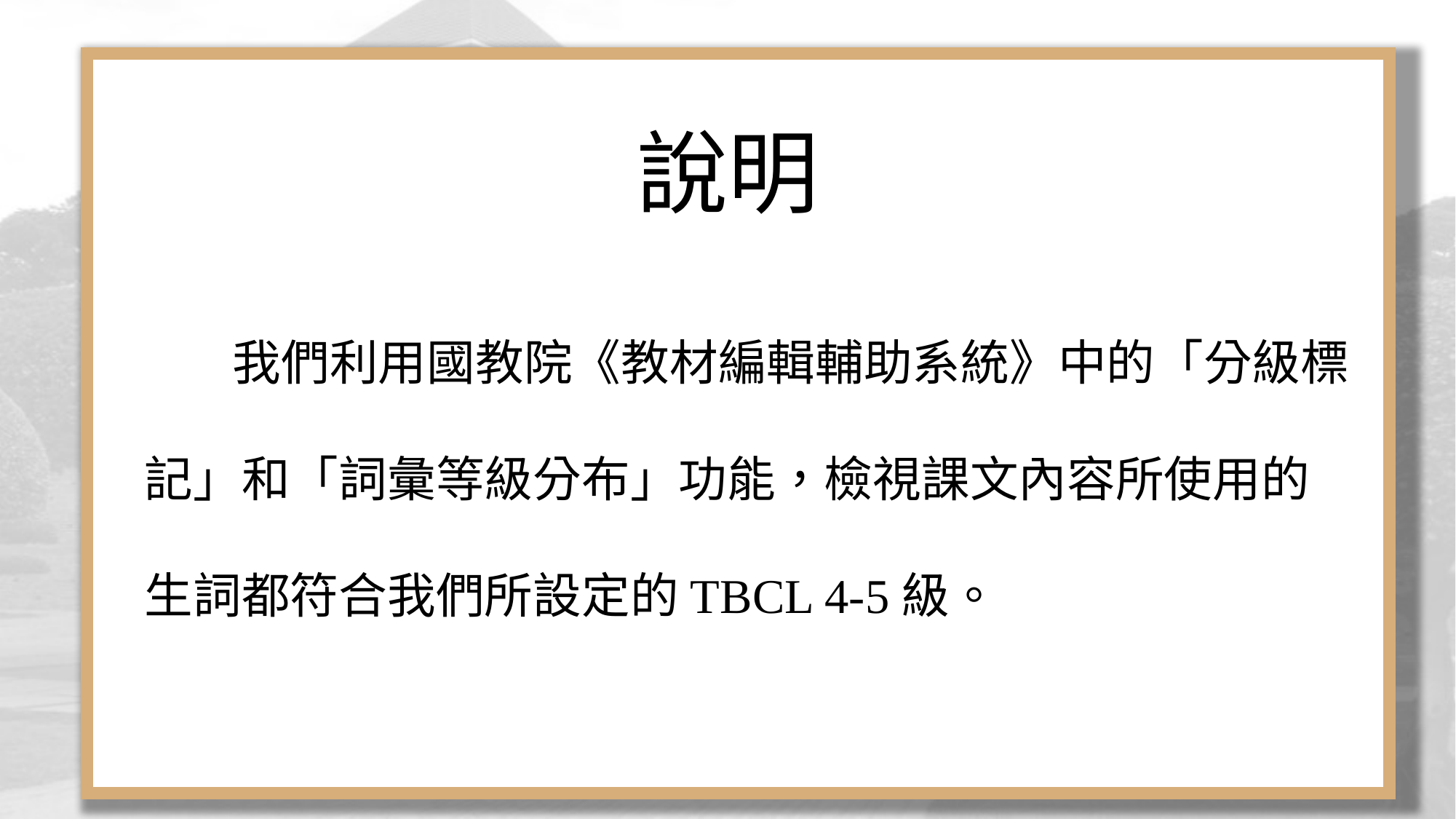

說明
  我們利用國教院《教材編輯輔助系統》中的「分級標記」和「詞彙等級分布」功能，檢視課文內容所使用的生詞都符合我們所設定的TBCL 4-5級。